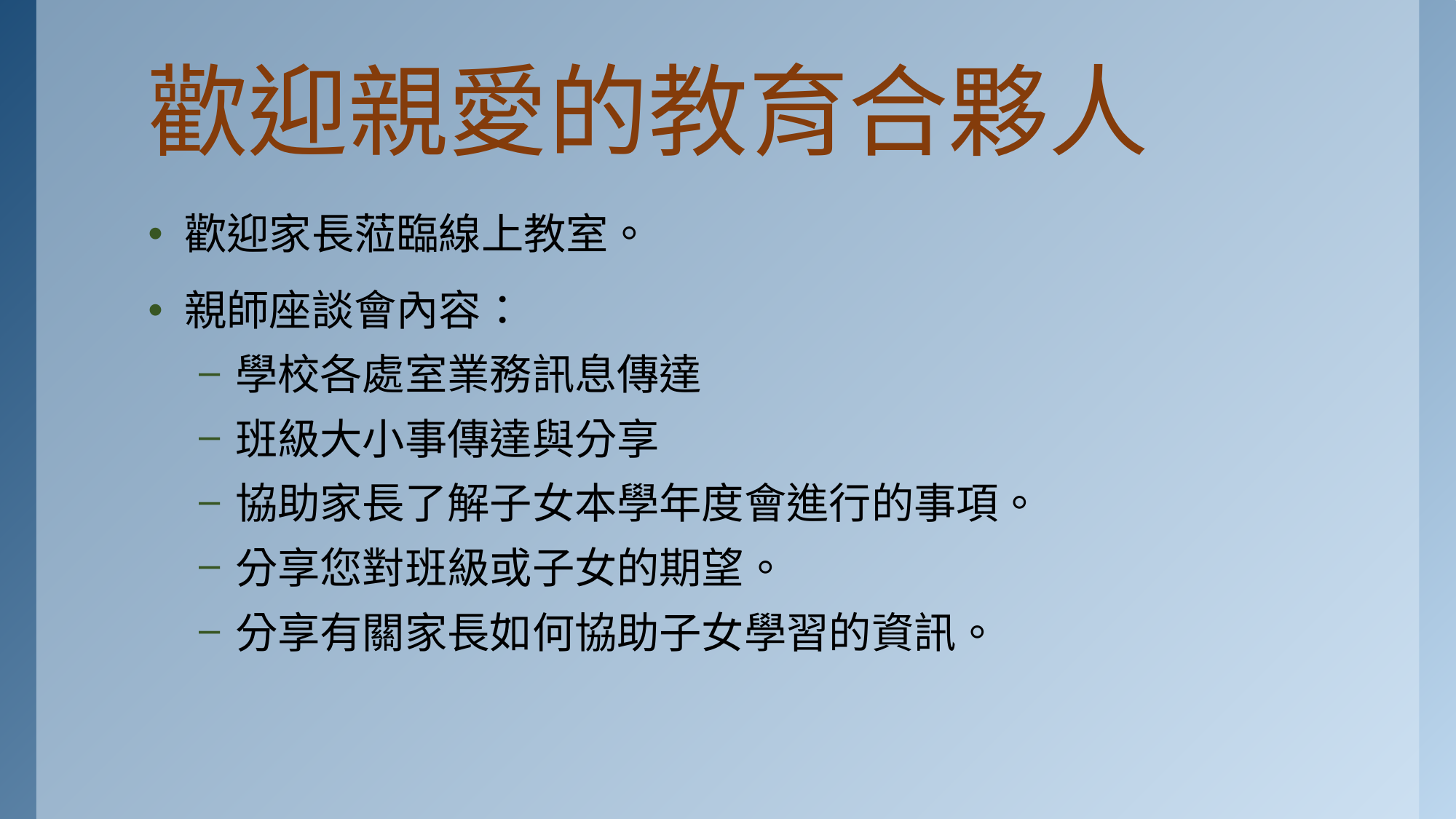

# 歡迎親愛的教育合夥人
歡迎家長蒞臨線上教室。
親師座談會內容：
學校各處室業務訊息傳達
班級大小事傳達與分享
協助家長了解子女本學年度會進行的事項。
分享您對班級或子女的期望。
分享有關家長如何協助子女學習的資訊。